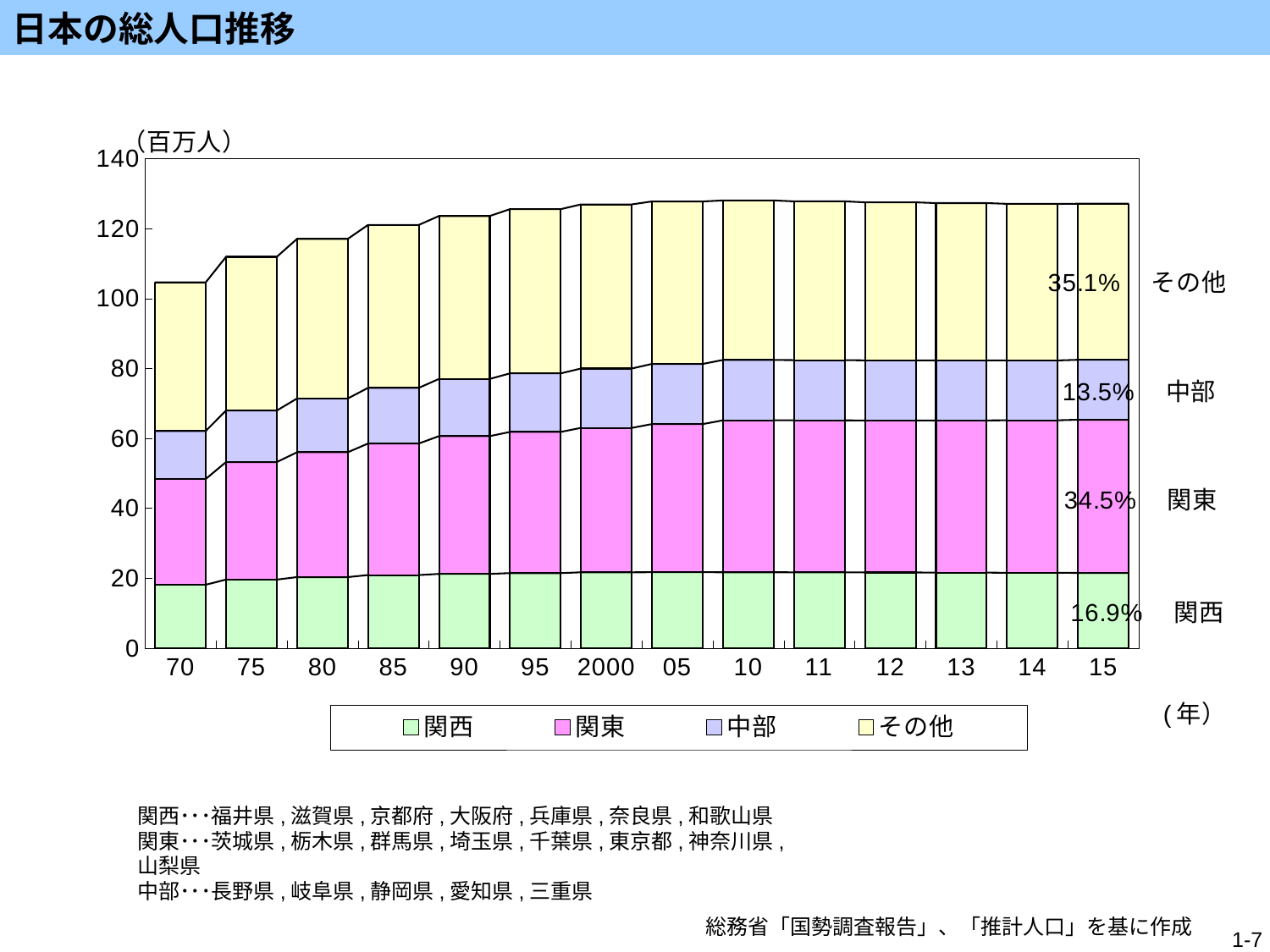

日本の総人口推移

### Chart

| Category | 関西 | 関東 | 中部 | その他 |
|---|---|---|---|---|
| 70 | 18.145388999999998 | 30.257924 | 13.735 | 42.526858000000004 |
| 75 | 19.60475 | 33.62152 | 14.745 | 43.968373 |
| 80 | 20.316297 | 35.701559 | 15.4 | 45.64253999999999 |
| 85 | 20.898268 | 37.618339999999996 | 15.943 | 46.589315 |
| 90 | 21.237818 | 39.396483 | 16.377153 | 46.599713 |
| 95 | 21.454 | 40.403 | 16.741 | 46.972 |
| 2000 | 21.684528999999998 | 41.321883 | 16.9909 | 46.92853099999999 |
| 05 | 21.714659 | 42.379351 | 17.217384000000003 | 46.45660000000001 |
| 10 | 21.709 | 43.467 | 17.264 | 45.617 |
| 11 | 21.683 | 43.491 | 17.225 | 45.4 |
| 12 | 21.644 | 43.483 | 17.195 | 45.193 |
| 13 | 21.597 | 43.541 | 17.172 | 44.988 |
| 14 | 21.54 | 43.638 | 17.135 | 44.77 |
| 15 | 21.515178 | 43.82752400000001 | 17.133394 | 44.633950999999996 |
関西･･･福井県,滋賀県,京都府,大阪府,兵庫県,奈良県,和歌山県
関東･･･茨城県,栃木県,群馬県,埼玉県,千葉県,東京都,神奈川県,山梨県
中部･･･長野県,岐阜県,静岡県,愛知県,三重県
総務省「国勢調査報告」、「推計人口」を基に作成
1-7